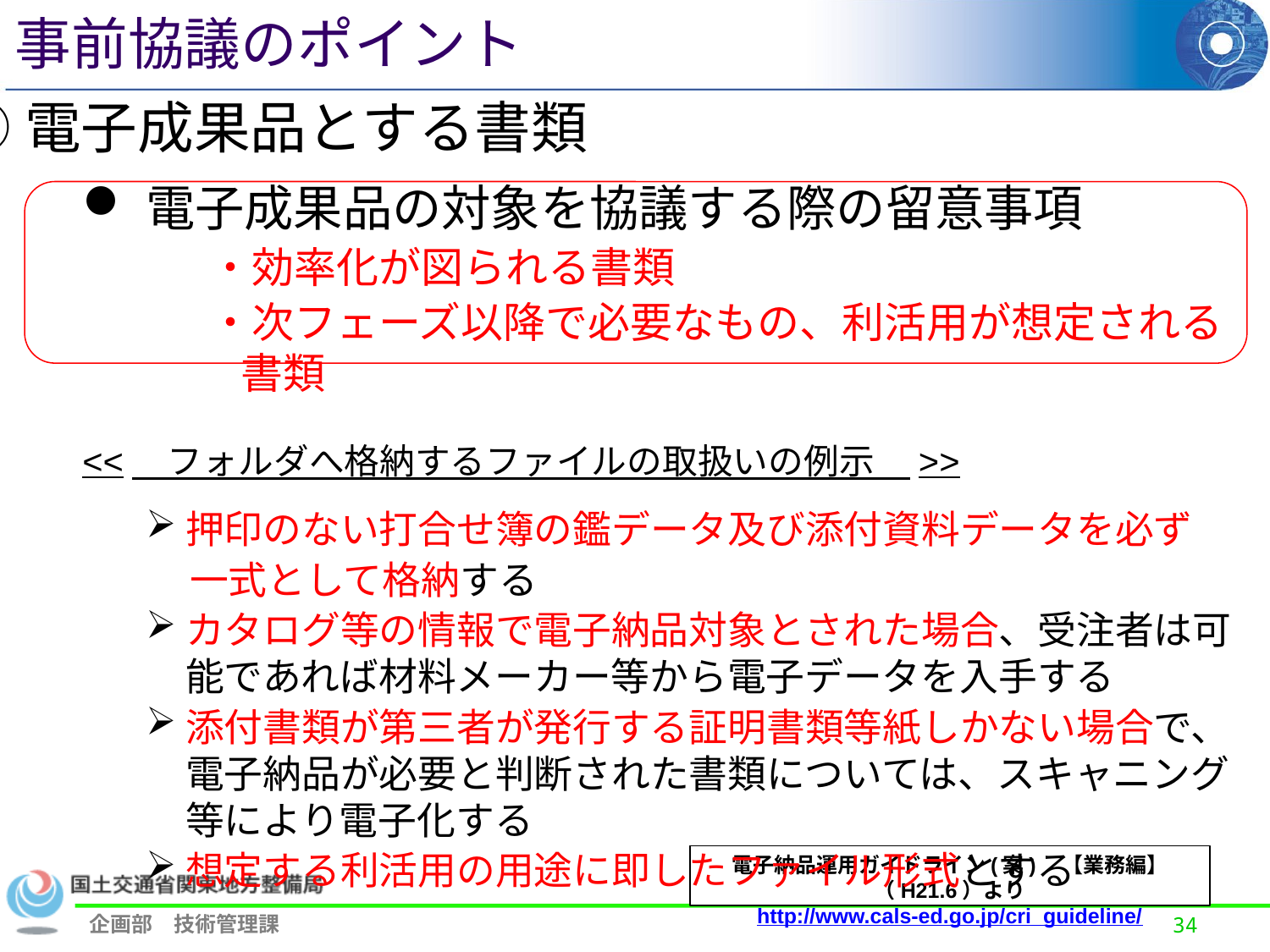

事前協議のポイント
①電子成果品とする書類
電子成果品の対象を協議する際の留意事項
・効率化が図られる書類
・次フェーズ以降で必要なもの、利活用が想定される書類

<<　フォルダへ格納するファイルの取扱いの例示　>>

押印のない打合せ簿の鑑データ及び添付資料データを必ず
    一式として格納する
カタログ等の情報で電子納品対象とされた場合、受注者は可能であれば材料メーカー等から電子データを入手する
添付書類が第三者が発行する証明書類等紙しかない場合で、電子納品が必要と判断された書類については、スキャニング等により電子化する
想定する利活用の用途に即したファイル形式とする

電子納品運用ガイドライン(案)　【業務編】（H21.6）より
http://www.cals-ed.go.jp/cri_guideline/